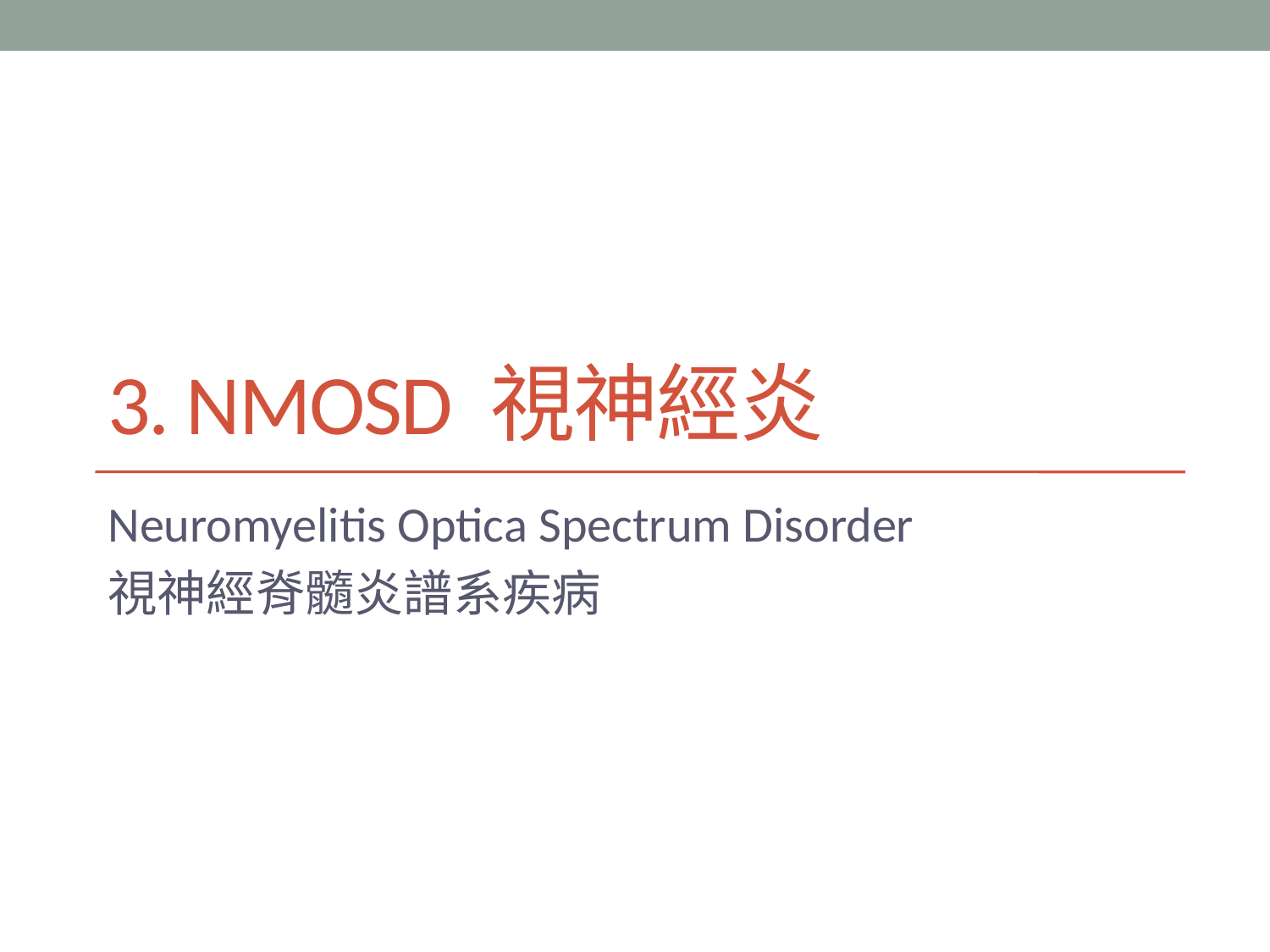

# 3. NMOSD 視神經炎
Neuromyelitis Optica Spectrum Disorder
視神經脊髓炎譜系疾病